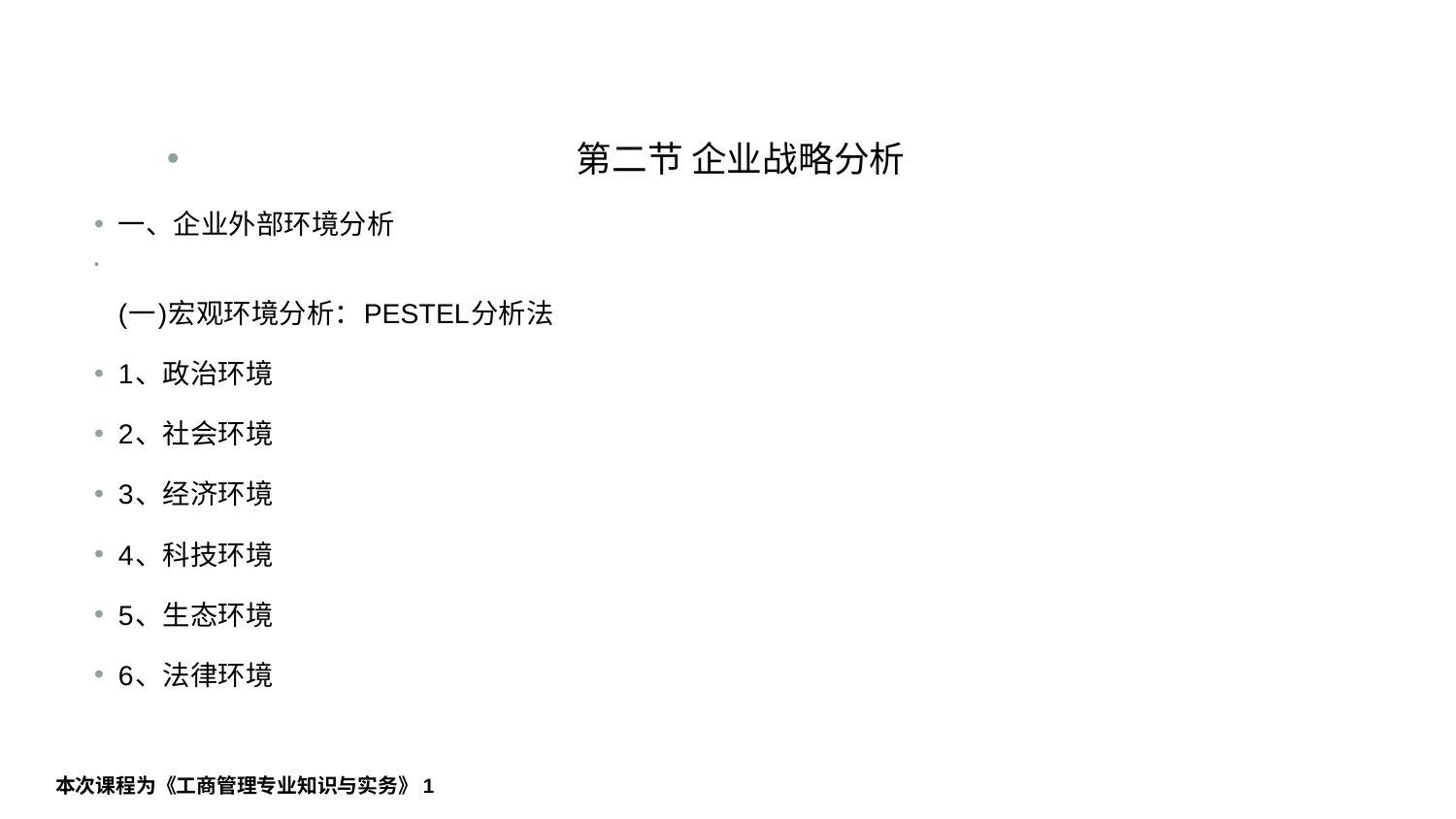

#
第二节 企业战略分析
一、企业外部环境分析
(一)宏观环境分析：PESTEL分析法
1、政治环境
2、社会环境
3、经济环境
4、科技环境
5、生态环境
6、法律环境